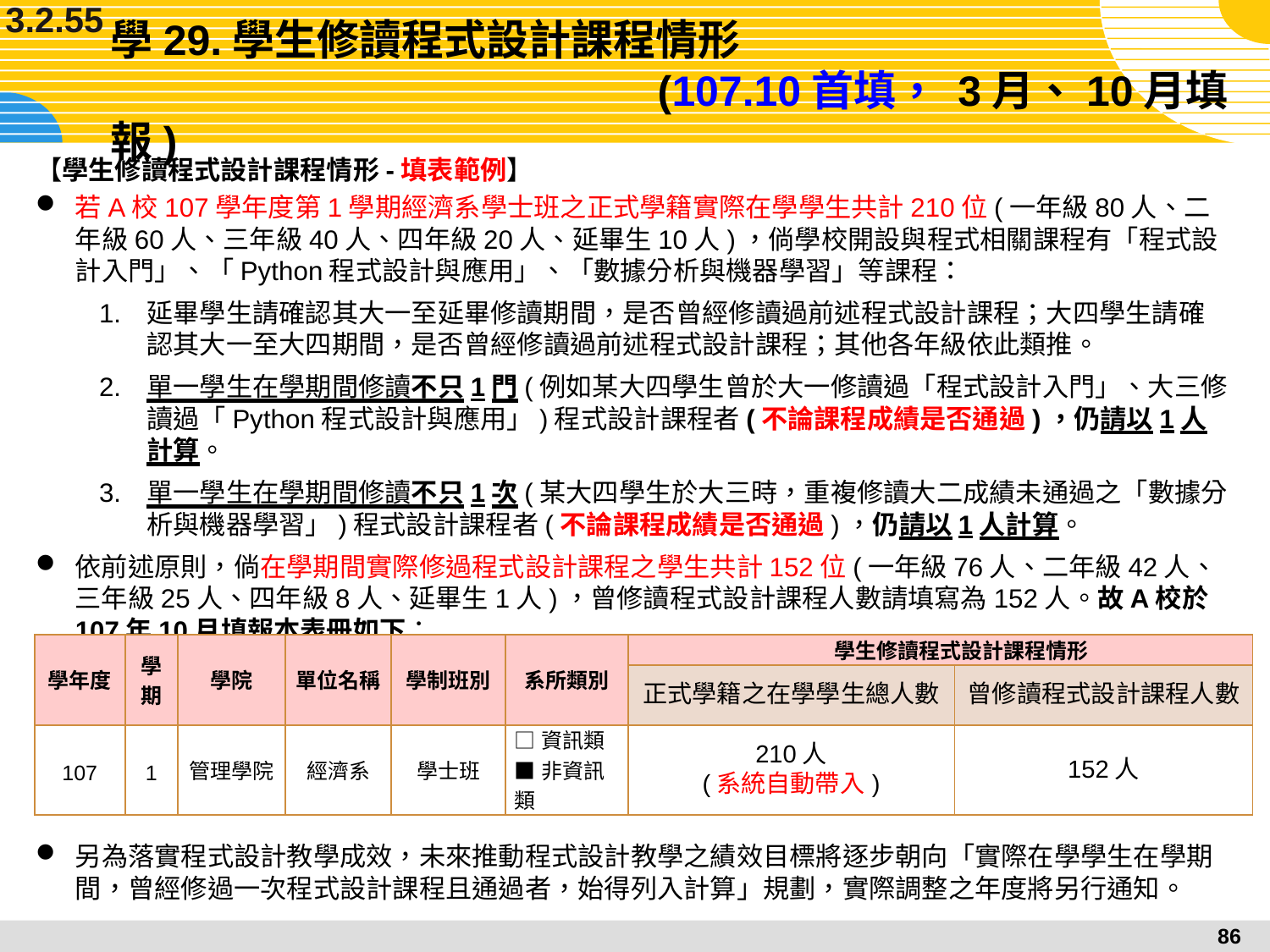

3.2.55
# 學29.學生修讀程式設計課程情形 (107.10首填， 3月、10月填報)
【學生修讀程式設計課程情形-填表範例】
若A校107學年度第1學期經濟系學士班之正式學籍實際在學學生共計210位(一年級80人、二年級60人、三年級40人、四年級20人、延畢生10人)，倘學校開設與程式相關課程有「程式設計入門」、「Python程式設計與應用」、「數據分析與機器學習」等課程：
延畢學生請確認其大一至延畢修讀期間，是否曾經修讀過前述程式設計課程；大四學生請確認其大一至大四期間，是否曾經修讀過前述程式設計課程；其他各年級依此類推。
單一學生在學期間修讀不只1門(例如某大四學生曾於大一修讀過「程式設計入門」、大三修讀過「Python程式設計與應用」)程式設計課程者(不論課程成績是否通過)，仍請以1人計算。
單一學生在學期間修讀不只1次(某大四學生於大三時，重複修讀大二成績未通過之「數據分析與機器學習」)程式設計課程者(不論課程成績是否通過)，仍請以1人計算。
依前述原則，倘在學期間實際修過程式設計課程之學生共計152位(一年級76人、二年級42人、三年級25人、四年級8人、延畢生1人)，曾修讀程式設計課程人數請填寫為152人。故A校於107年10月填報本表冊如下：
| 學年度 | 學期 | 學院 | 單位名稱 | 學制班別 | 系所類別 | 學生修讀程式設計課程情形 |  |
| --- | --- | --- | --- | --- | --- | --- | --- |
|  |  |  |  |  |  | 正式學籍之在學學生總人數 | 曾修讀程式設計課程人數 |
| 107 | 1 | 管理學院 | 經濟系 | 學士班 | □資訊類 ■非資訊類 | 210人 (系統自動帶入) | 152人 |
另為落實程式設計教學成效，未來推動程式設計教學之績效目標將逐步朝向「實際在學學生在學期間，曾經修過一次程式設計課程且通過者，始得列入計算」規劃，實際調整之年度將另行通知。